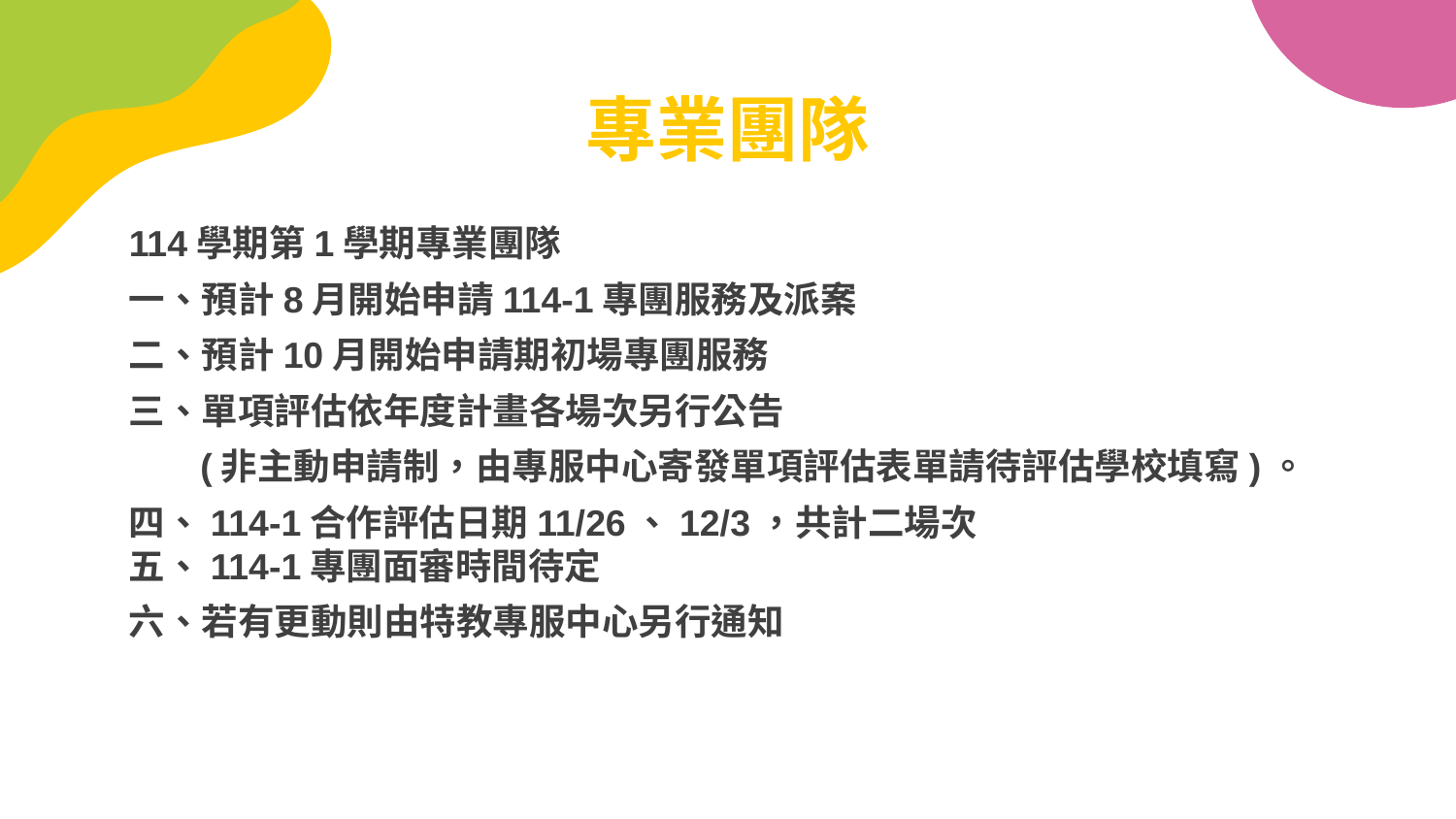

# 專業團隊
114學期第1學期專業團隊
一、預計8月開始申請114-1專團服務及派案
二、預計10月開始申請期初場專團服務
三、單項評估依年度計畫各場次另行公告
       (非主動申請制，由專服中心寄發單項評估表單請待評估學校填寫)。
四、114-1合作評估日期11/26、12/3，共計二場次
五、114-1專團面審時間待定
六、若有更動則由特教專服中心另行通知